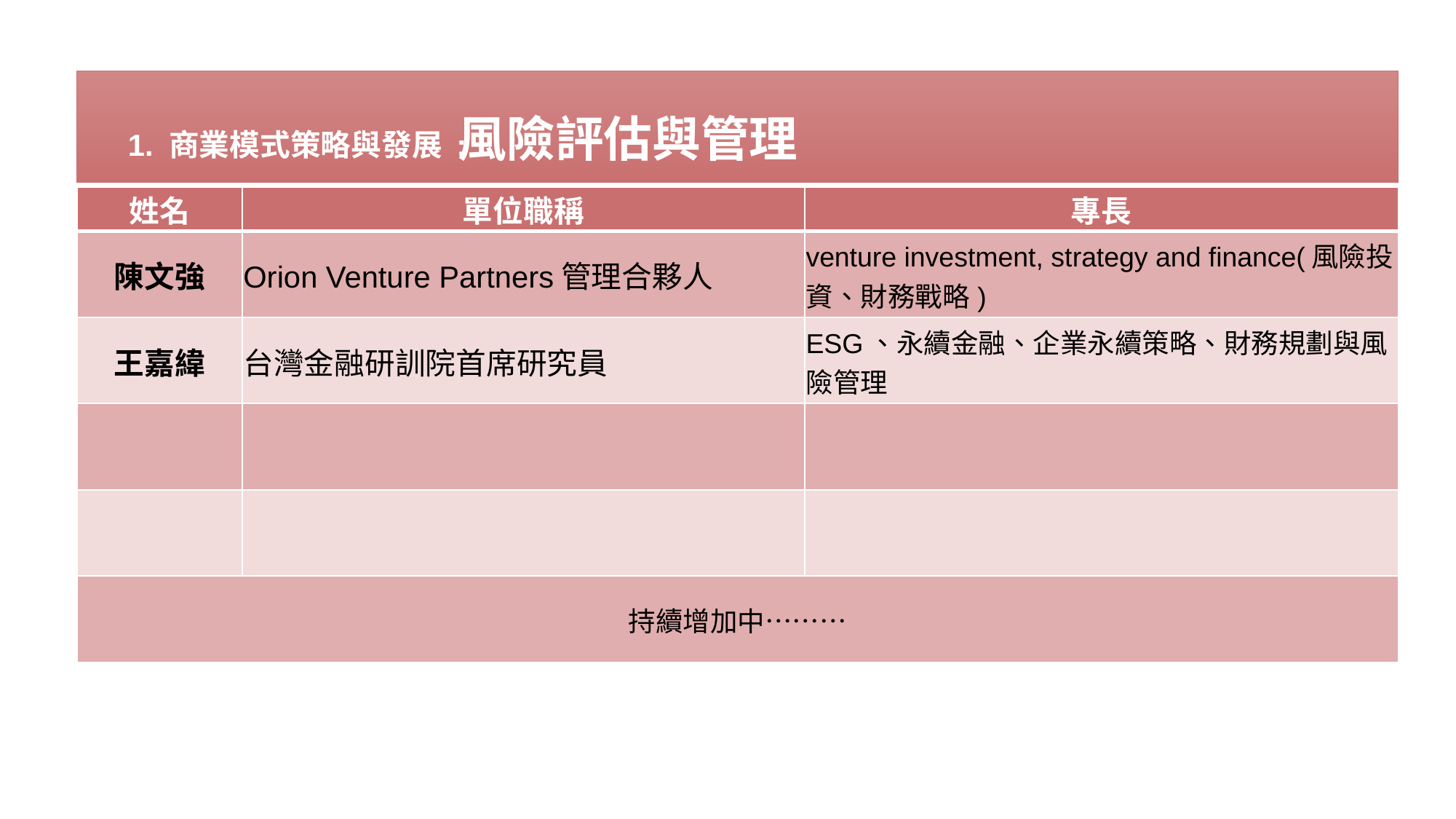

風險評估與管理
1. 商業模式策略與發展 :
| 姓名 | 單位職稱 | 專長 |
| --- | --- | --- |
| 陳文強 | Orion Venture Partners管理合夥人 | venture investment, strategy and finance(風險投資、財務戰略) |
| 王嘉緯 | 台灣金融研訓院首席研究員 | ESG、永續金融、企業永續策略、財務規劃與風險管理 |
|  |  |  |
|  |  |  |
| 持續增加中……… |  |  |